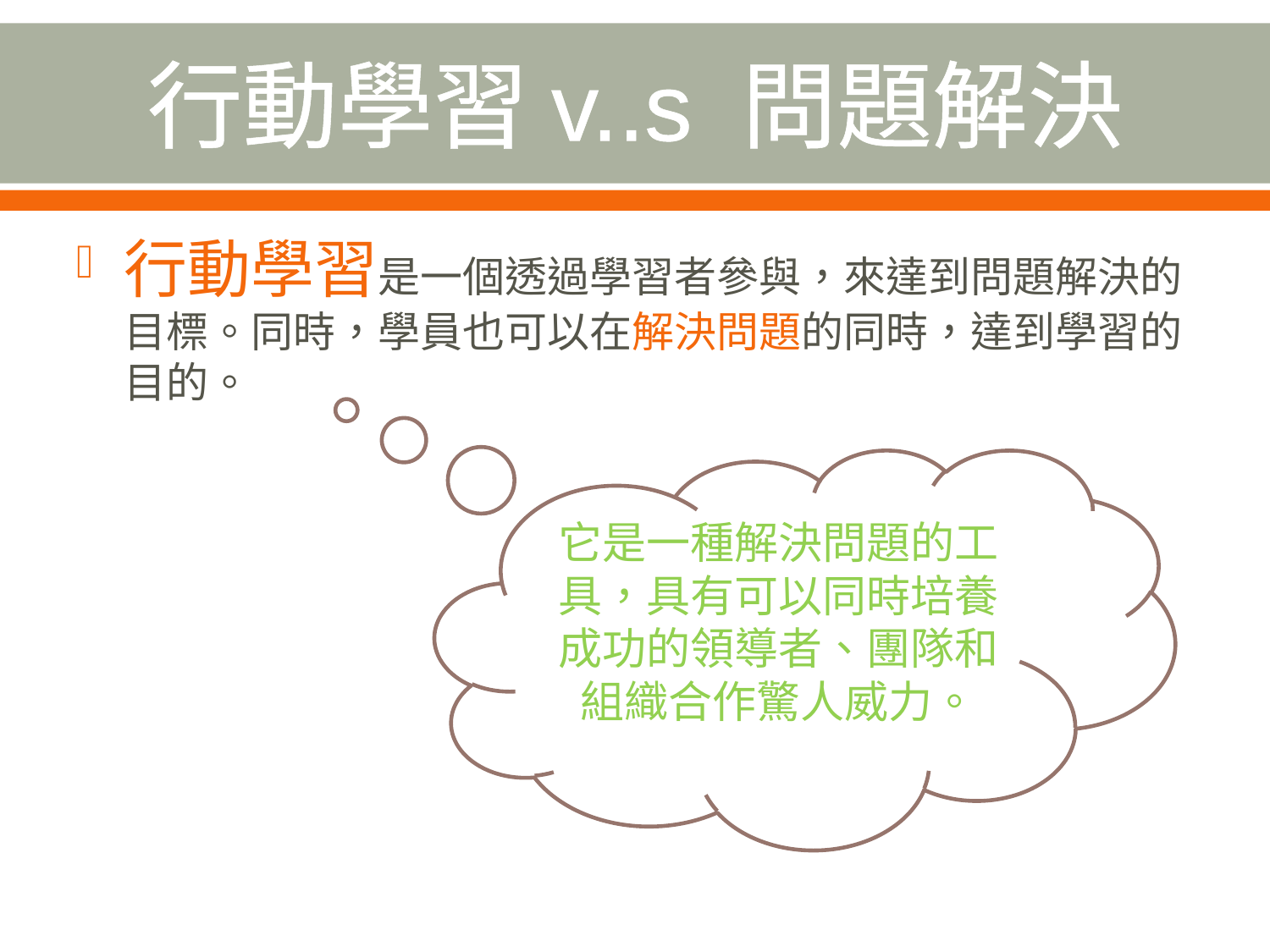

# 行動學習v..s 問題解決
行動學習是一個透過學習者參與，來達到問題解決的目標。同時，學員也可以在解決問題的同時，達到學習的目的。
它是一種解決問題的工具，具有可以同時培養成功的領導者、團隊和組織合作驚人威力。